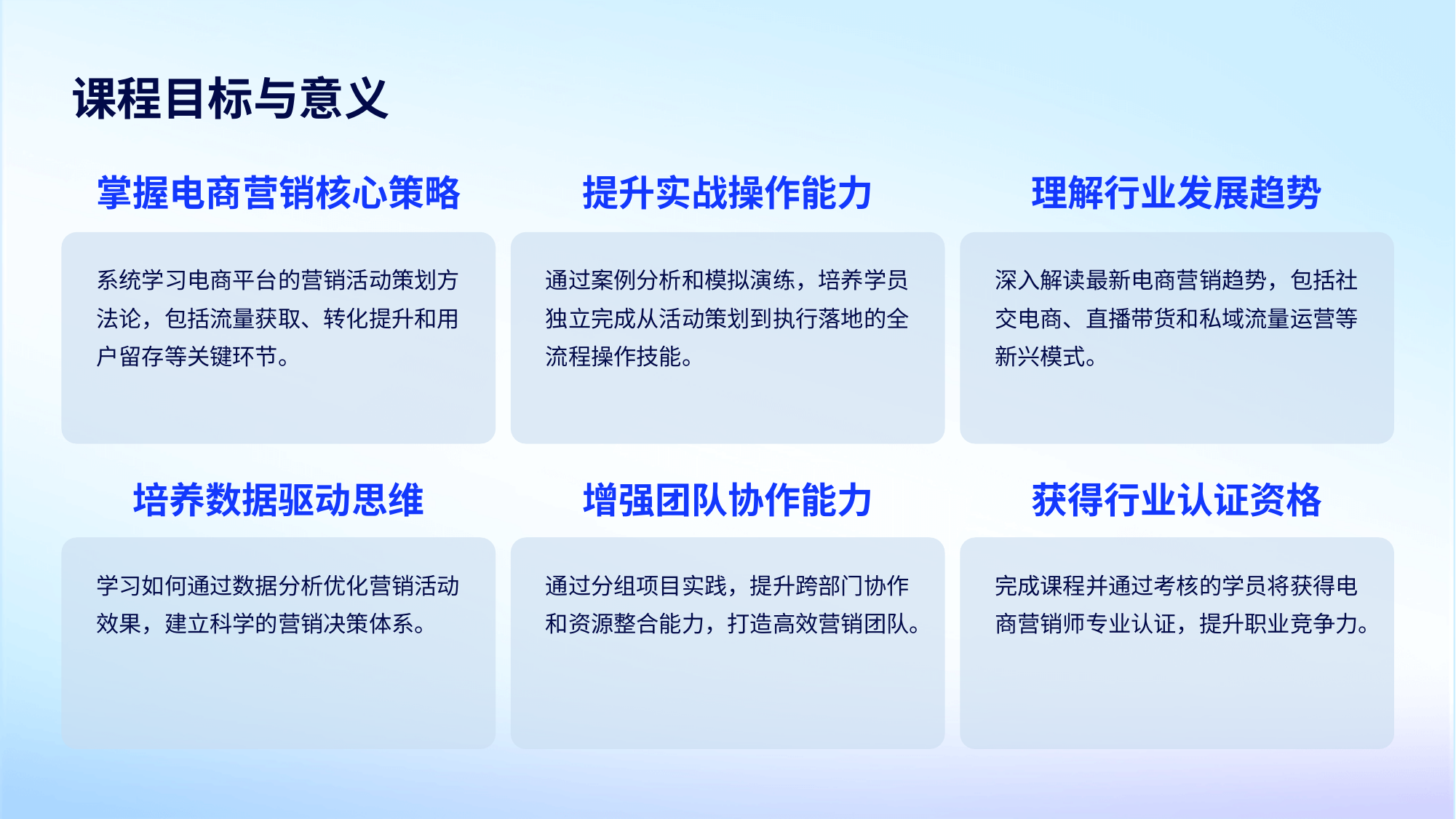

课程目标与意义
掌握电商营销核心策略
提升实战操作能力
理解行业发展趋势

系统学习电商平台的营销活动策划方法论，包括流量获取、转化提升和用户留存等关键环节。
通过案例分析和模拟演练，培养学员独立完成从活动策划到执行落地的全流程操作技能。
深入解读最新电商营销趋势，包括社交电商、直播带货和私域流量运营等新兴模式。
培养数据驱动思维
增强团队协作能力
获得行业认证资格

学习如何通过数据分析优化营销活动效果，建立科学的营销决策体系。
通过分组项目实践，提升跨部门协作和资源整合能力，打造高效营销团队。
完成课程并通过考核的学员将获得电商营销师专业认证，提升职业竞争力。